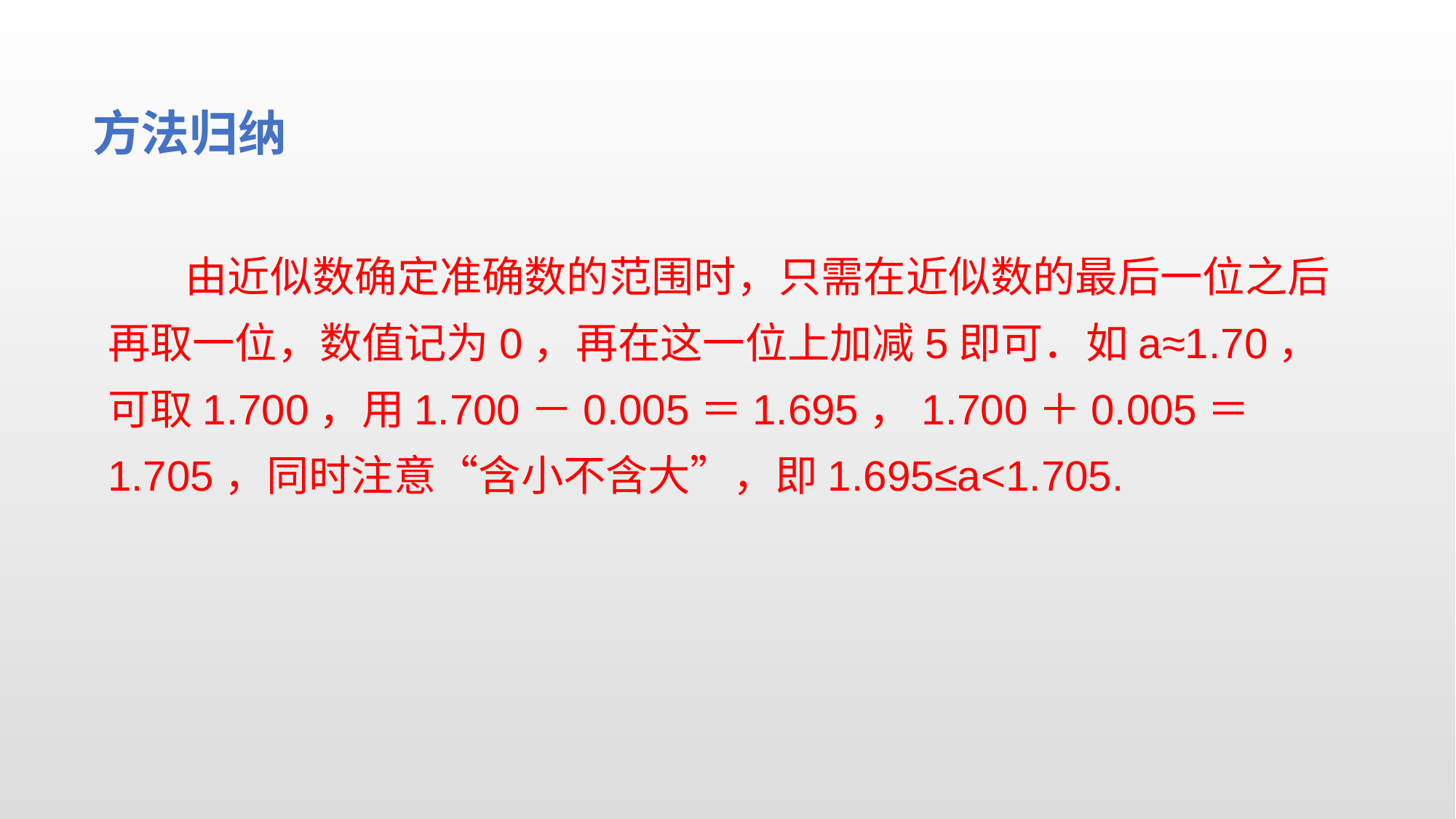

方法归纳
       由近似数确定准确数的范围时，只需在近似数的最后一位之后再取一位，数值记为0，再在这一位上加减5即可．如a≈1.70，可取1.700，用1.700－0.005＝1.695，1.700＋0.005＝1.705，同时注意“含小不含大”，即1.695≤a<1.705.